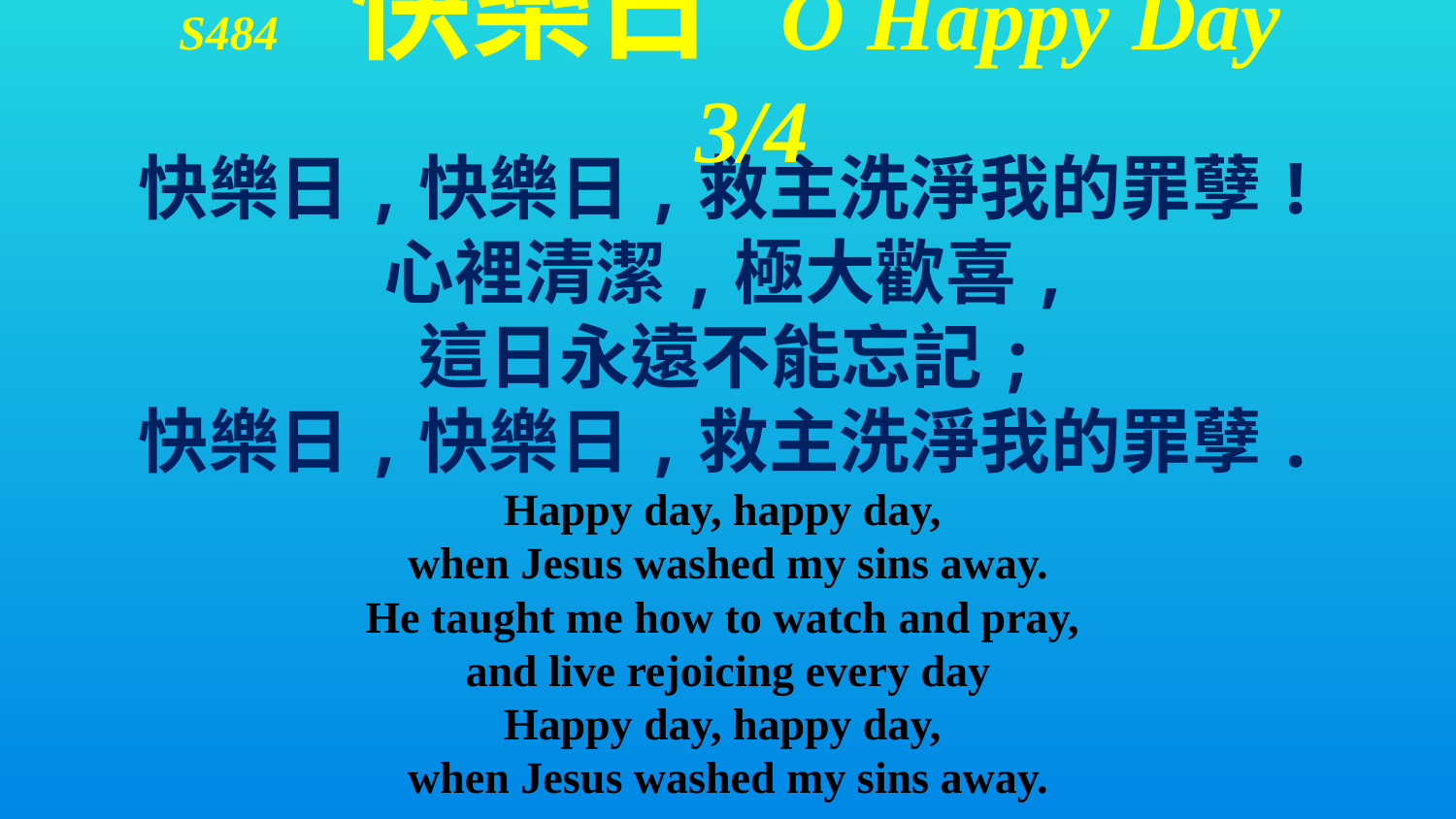

S484     快樂日     O Happy Day   3/4
快樂日,快樂日,救主洗淨我的罪孽!
心裡清潔,極大歡喜,
這日永遠不能忘記;
快樂日,快樂日,救主洗淨我的罪孽.
Happy day, happy day,
when Jesus washed my sins away.
He taught me how to watch and pray,
and live rejoicing every day
Happy day, happy day,
when Jesus washed my sins away.